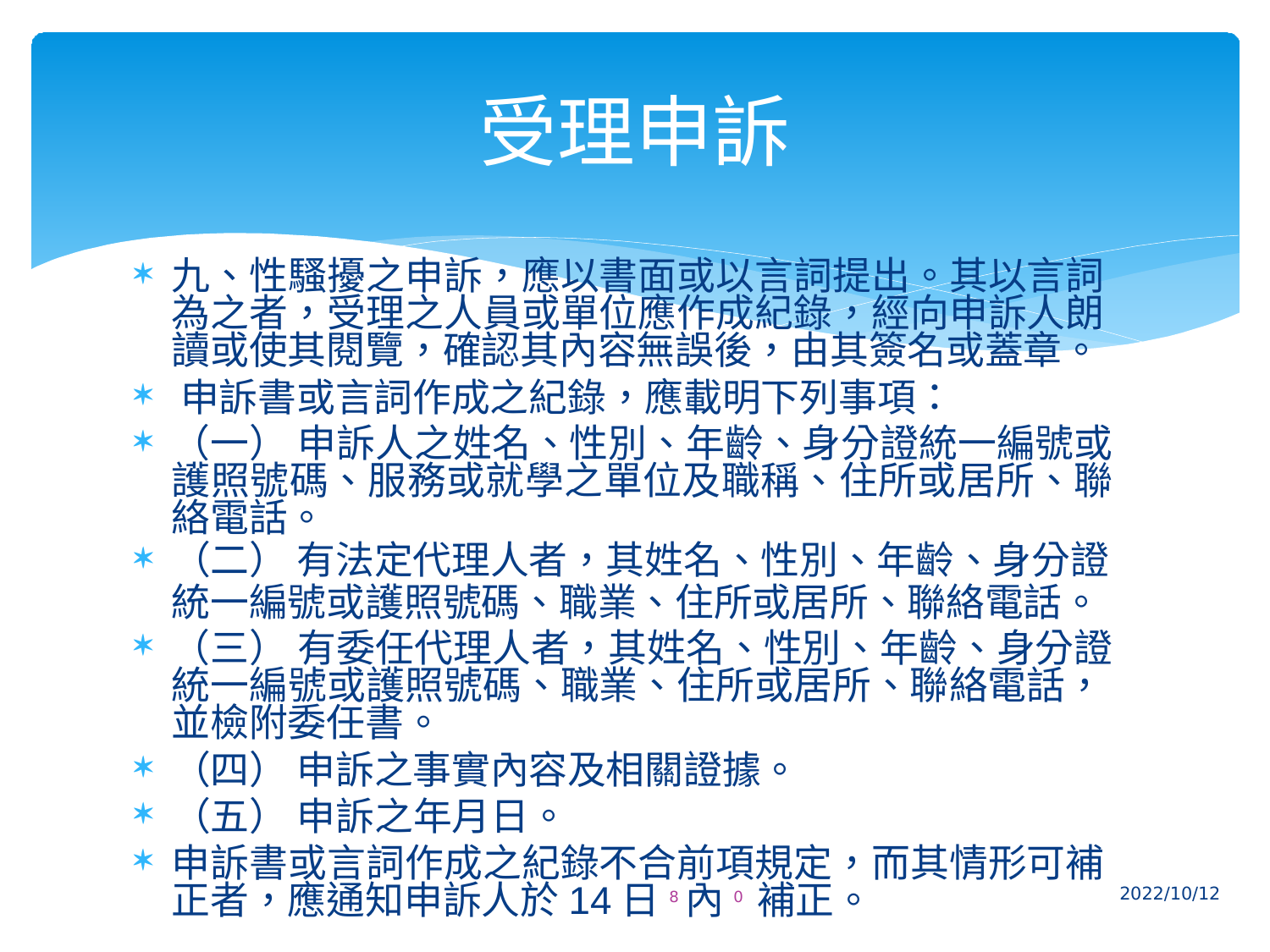

# 受理申訴
九、性騷擾之申訴，應以書面或以言詞提出。其以言詞 為之者，受理之人員或單位應作成紀錄，經向申訴人朗 讀或使其閱覽，確認其內容無誤後，由其簽名或蓋章。
申訴書或言詞作成之紀錄，應載明下列事項：
（一） 申訴人之姓名、性別、年齡、身分證統一編號或 護照號碼、服務或就學之單位及職稱、住所或居所、聯 絡電話。
（二） 有法定代理人者，其姓名、性別、年齡、身分證
統一編號或護照號碼、職業、住所或居所、聯絡電話。
（三） 有委任代理人者，其姓名、性別、年齡、身分證 統一編號或護照號碼、職業、住所或居所、聯絡電話，  並檢附委任書。
（四） 申訴之事實內容及相關證據。
（五） 申訴之年月日。
申訴書或言詞作成之紀錄不合前項規定，而其情形可補 正者，應通知申訴人於14日8內0 補正。
2022/10/12